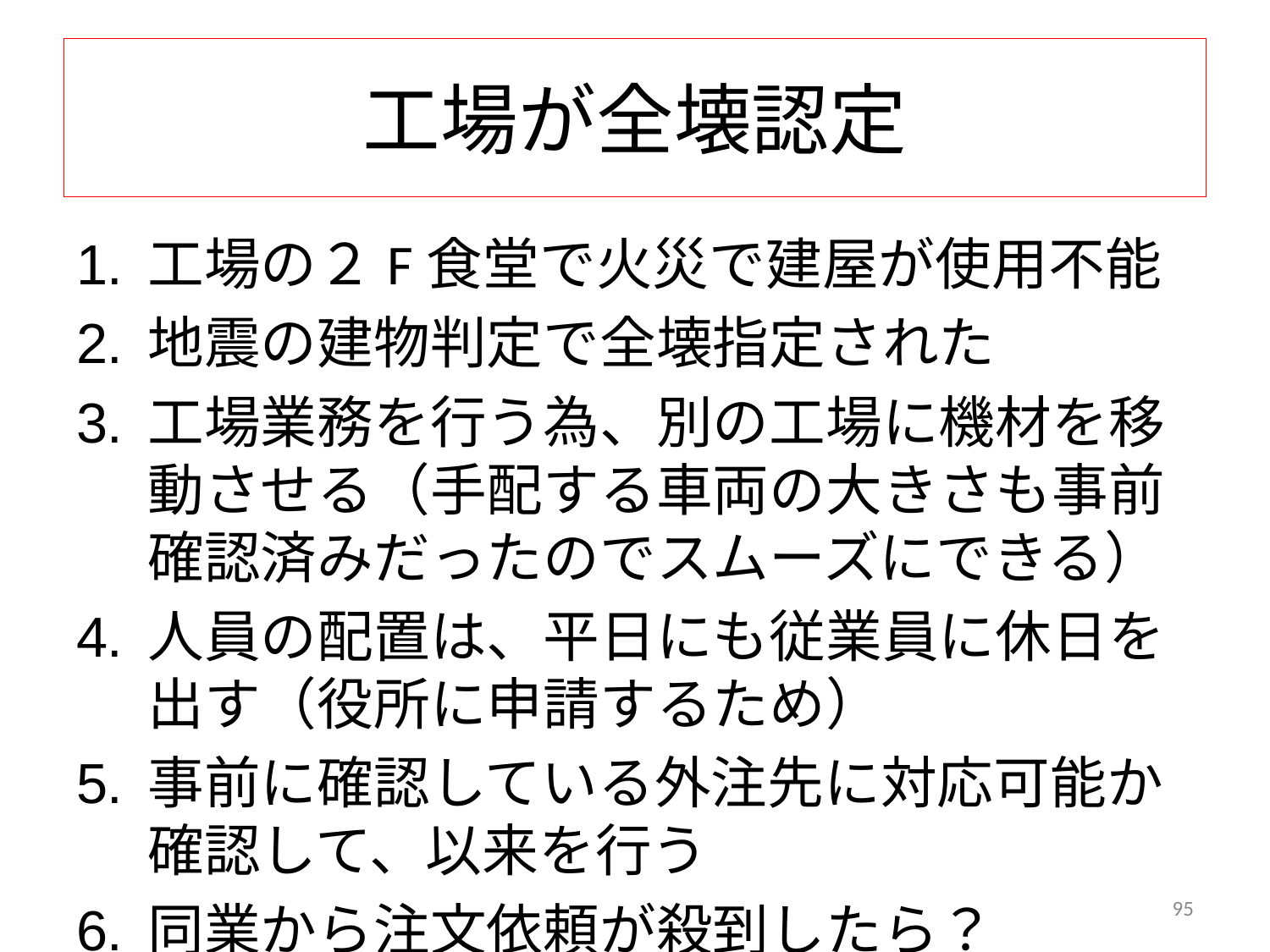

# 工場が全壊認定
工場の２F食堂で火災で建屋が使用不能
地震の建物判定で全壊指定された
工場業務を行う為、別の工場に機材を移動させる（手配する車両の大きさも事前確認済みだったのでスムーズにできる）
人員の配置は、平日にも従業員に休日を出す（役所に申請するため）
事前に確認している外注先に対応可能か確認して、以来を行う
同業から注文依頼が殺到したら？

95